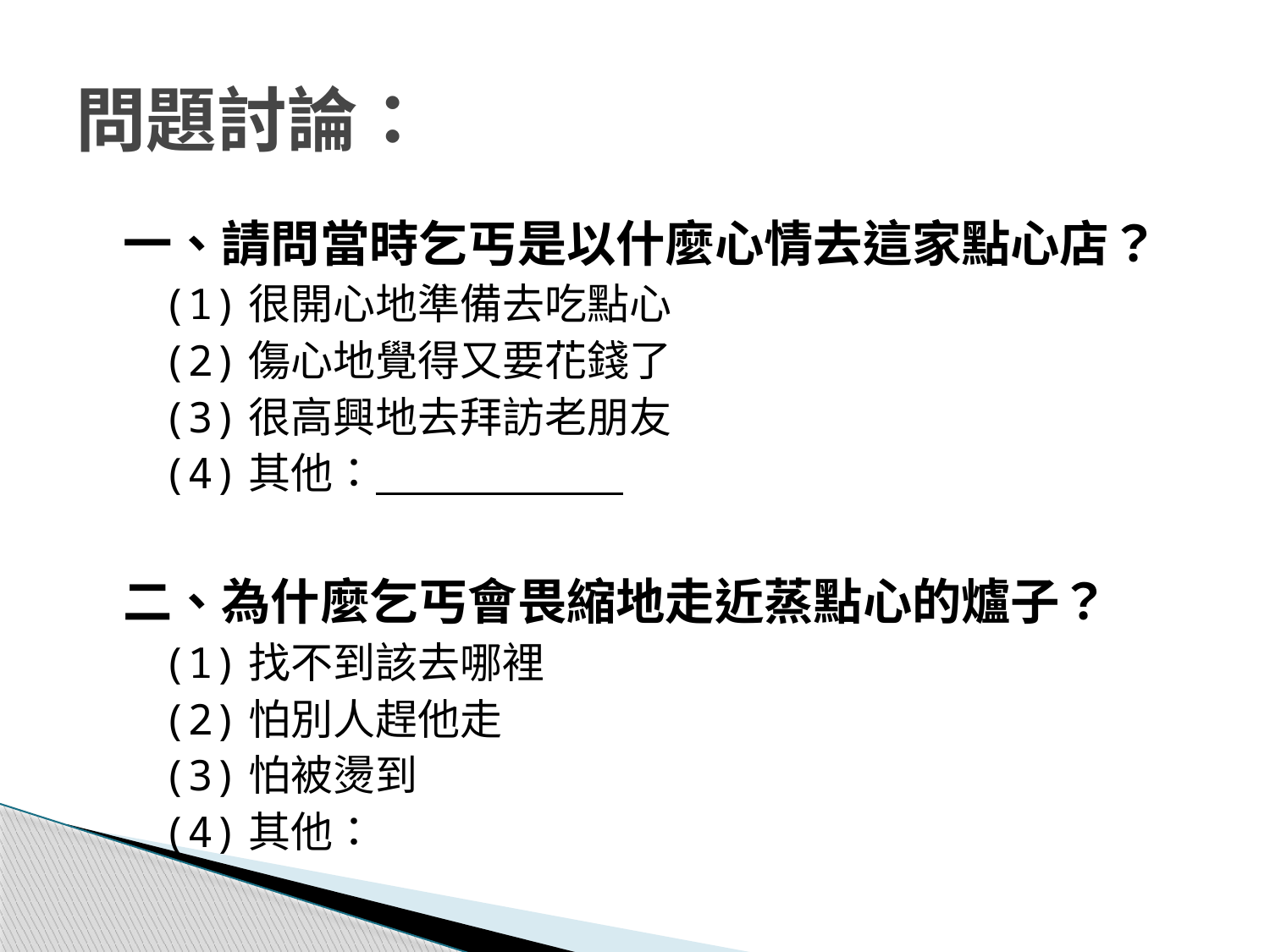

# 問題討論：
一、請問當時乞丐是以什麼心情去這家點心店？
(1)很開心地準備去吃點心
(2)傷心地覺得又要花錢了
(3)很高興地去拜訪老朋友
(4)其他：

二、為什麼乞丐會畏縮地走近蒸點心的爐子？
(1)找不到該去哪裡
(2)怕別人趕他走
(3)怕被燙到
(4)其他：